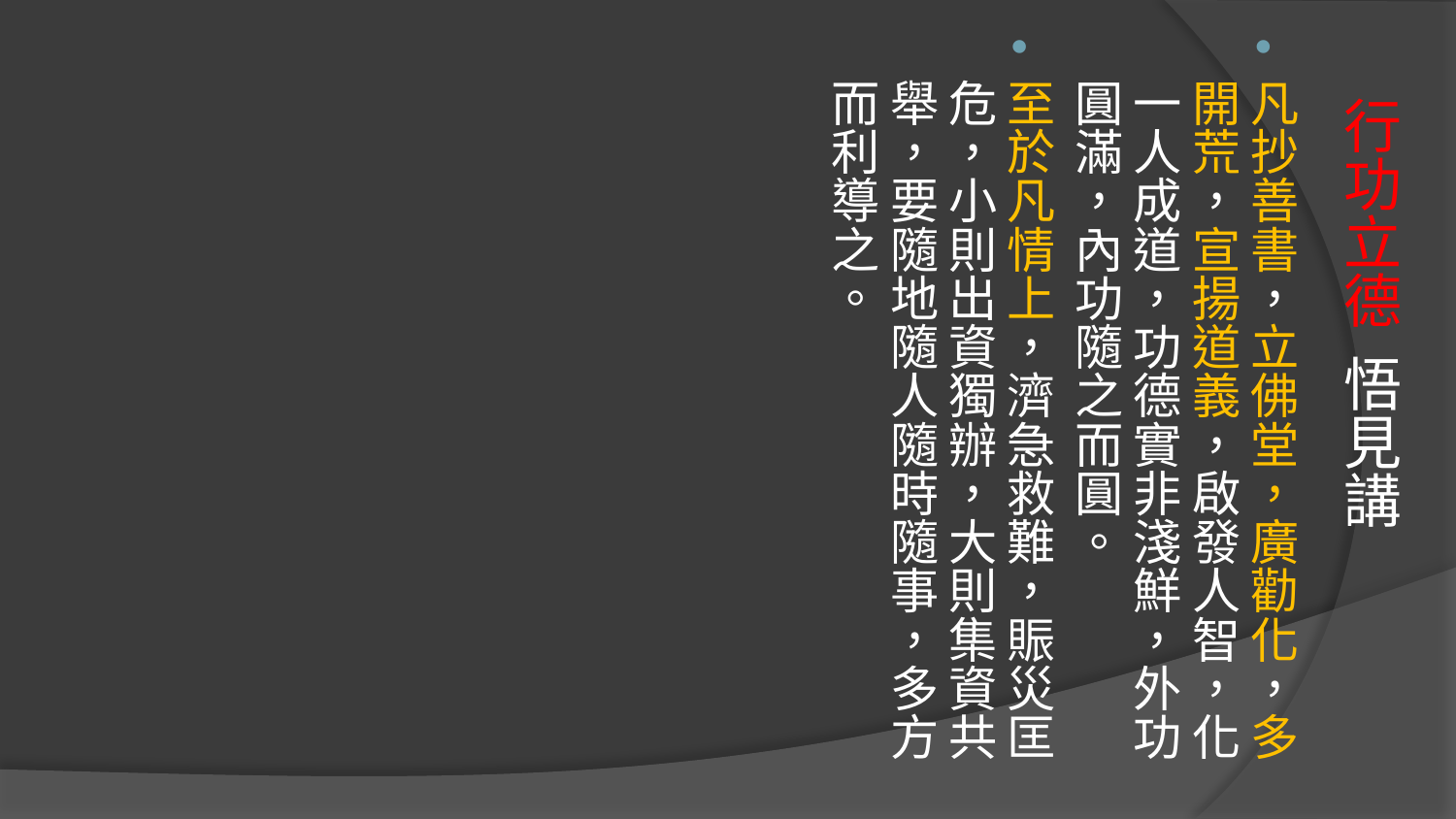

凡抄善書，立佛堂，廣勸化，多開荒，宣揚道義，啟發人智，化一人成道，功德實非淺鮮，外功圓滿，內功隨之而圓。
至於凡情上，濟急救難，賑災匡危，小則出資獨辦，大則集資共舉，要隨地隨人隨時隨事，多方而利導之。

# 行功立德  悟見講